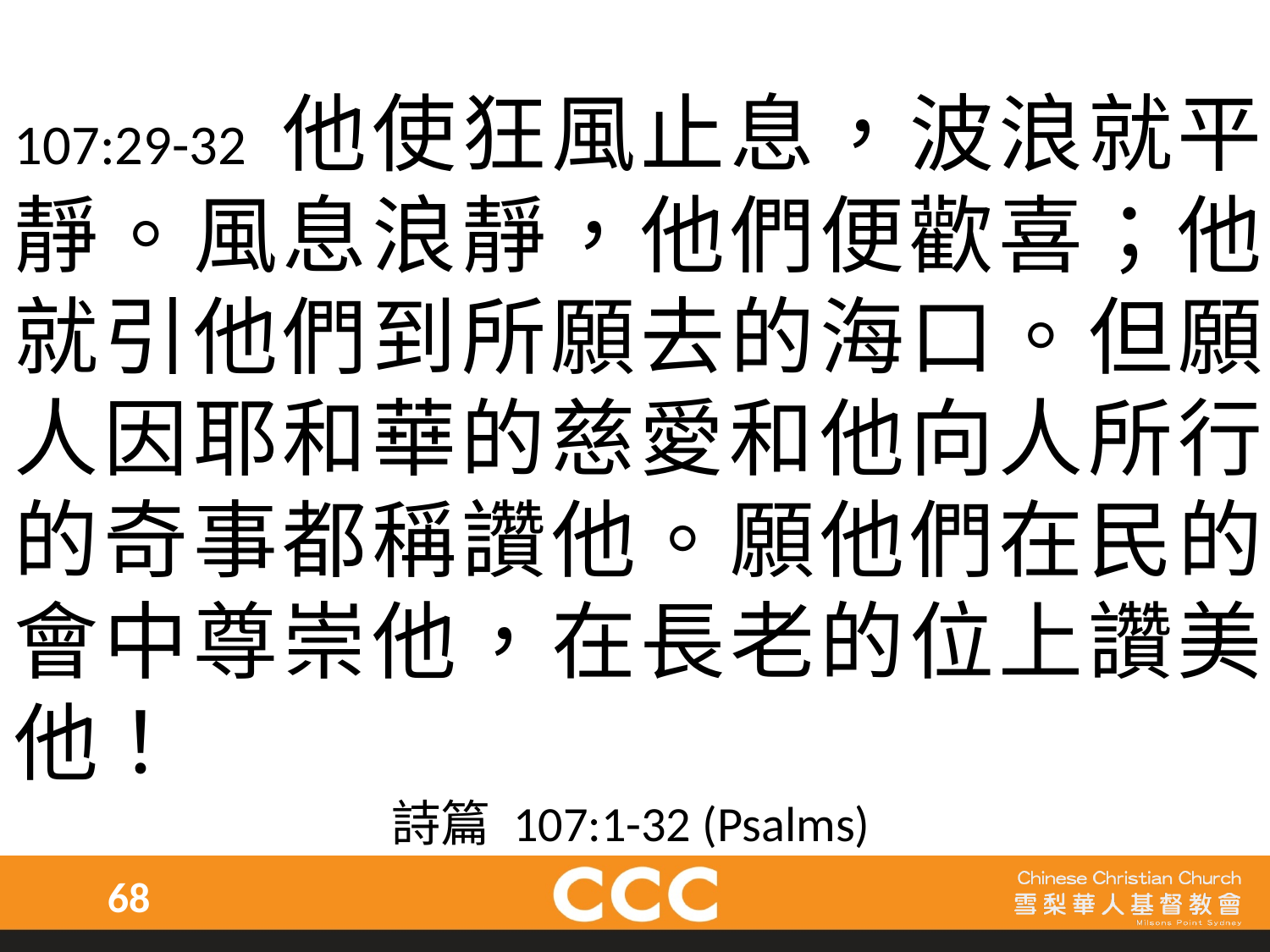

107:29-32 他使狂風止息，波浪就平靜。風息浪靜，他們便歡喜；他就引他們到所願去的海口。但願人因耶和華的慈愛和他向人所行的奇事都稱讚他。願他們在民的會中尊崇他，在長老的位上讚美他！
詩篇 107:1-32 (Psalms)
68